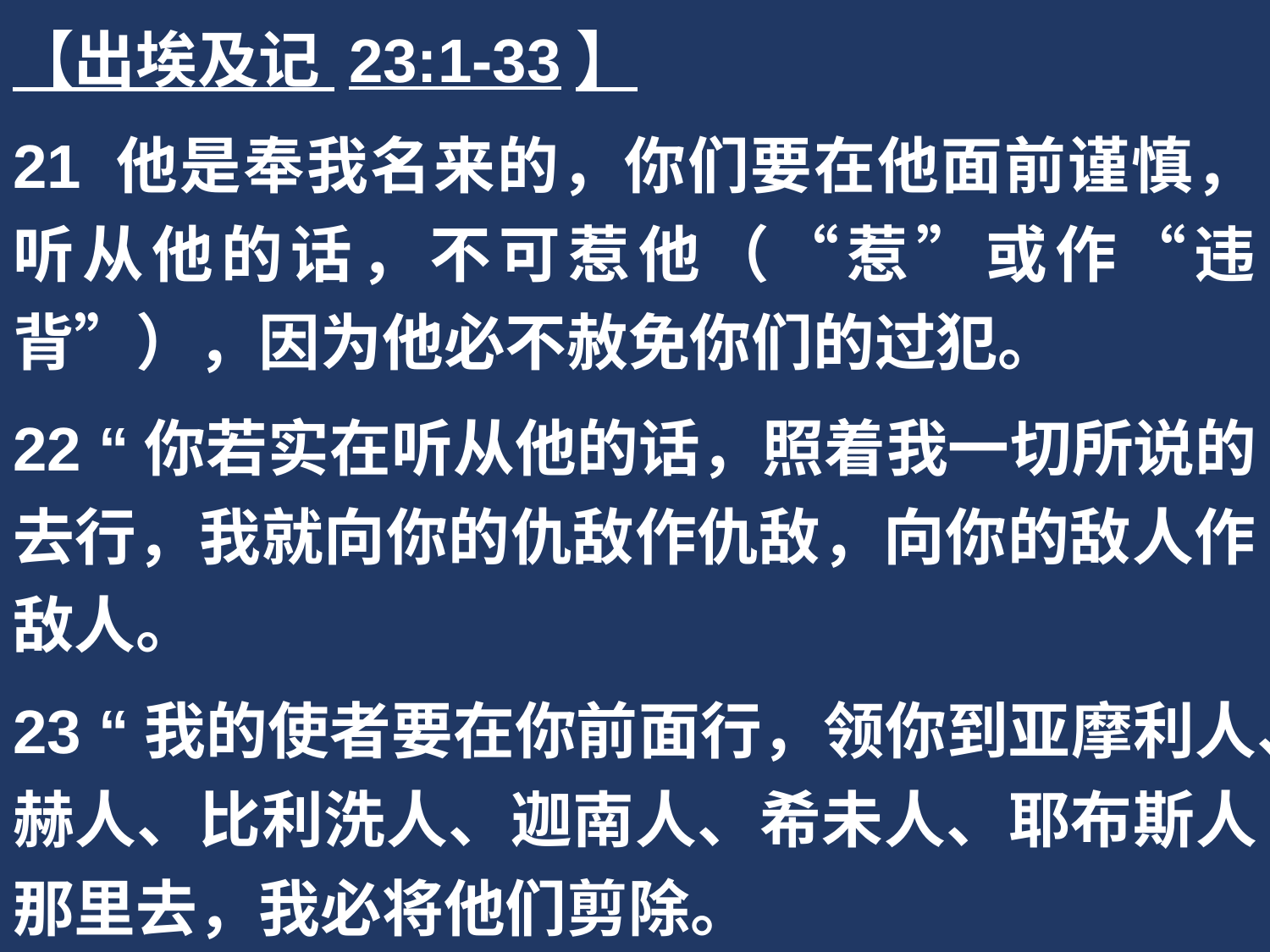

【出埃及记 23:1-33】
21 他是奉我名来的，你们要在他面前谨慎，听从他的话，不可惹他（“惹”或作“违背”），因为他必不赦免你们的过犯。
22 “你若实在听从他的话，照着我一切所说的去行，我就向你的仇敌作仇敌，向你的敌人作敌人。
23 “我的使者要在你前面行，领你到亚摩利人、赫人、比利洗人、迦南人、希未人、耶布斯人那里去，我必将他们剪除。